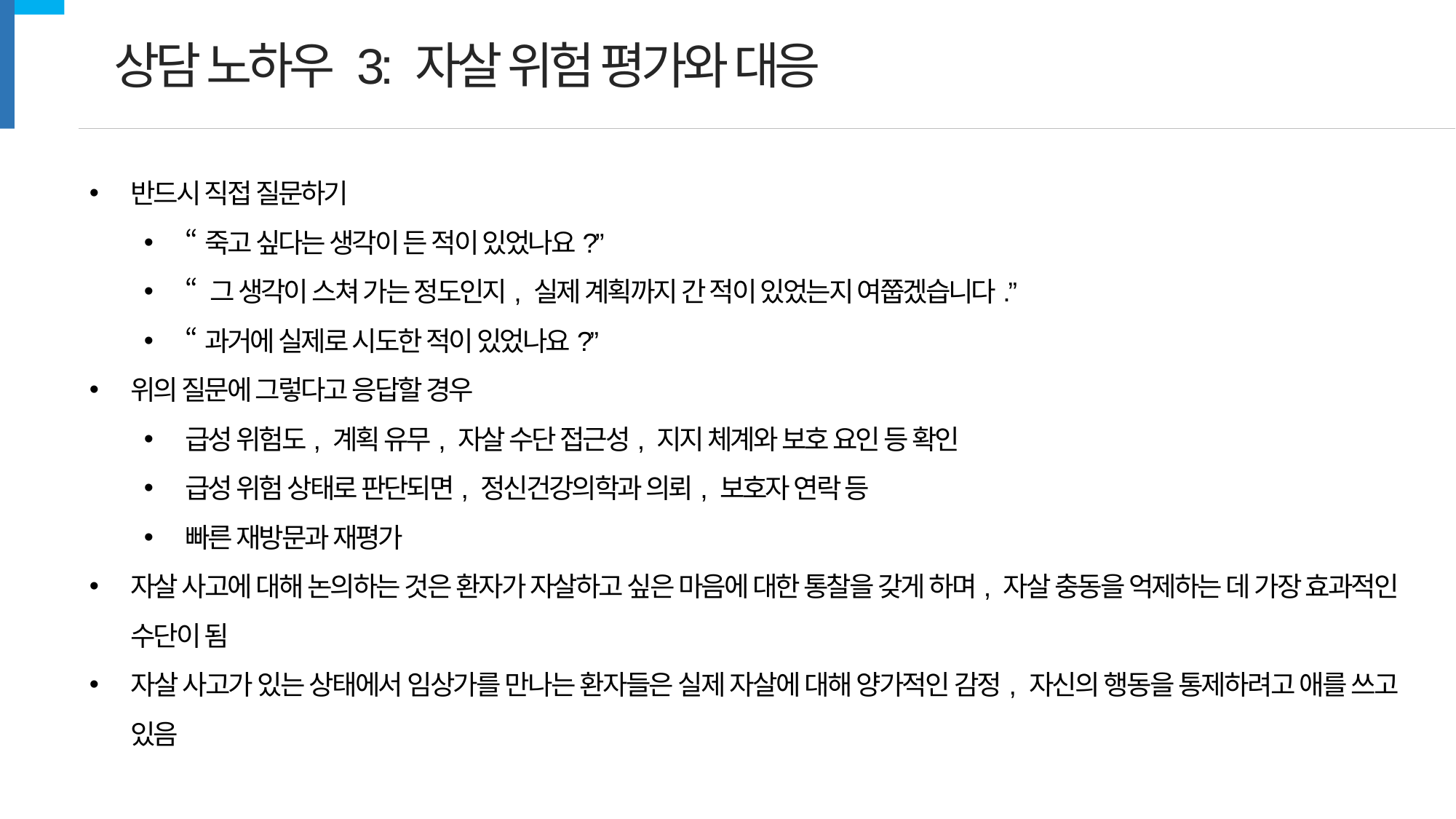

상담 노하우 3: 자살 위험 평가와 대응

반드시 직접 질문하기
“죽고 싶다는 생각이 든 적이 있었나요?”
“ 그 생각이 스쳐 가는 정도인지, 실제 계획까지 간 적이 있었는지 여쭙겠습니다.”
“과거에 실제로 시도한 적이 있었나요?”
위의 질문에 그렇다고 응답할 경우
급성 위험도, 계획 유무, 자살 수단 접근성, 지지 체계와 보호 요인 등 확인
급성 위험 상태로 판단되면, 정신건강의학과 의뢰, 보호자 연락 등
빠른 재방문과 재평가
자살 사고에 대해 논의하는 것은 환자가 자살하고 싶은 마음에 대한 통찰을 갖게 하며, 자살 충동을 억제하는 데 가장 효과적인 수단이 됨
자살 사고가 있는 상태에서 임상가를 만나는 환자들은 실제 자살에 대해 양가적인 감정, 자신의 행동을 통제하려고 애를 쓰고 있음